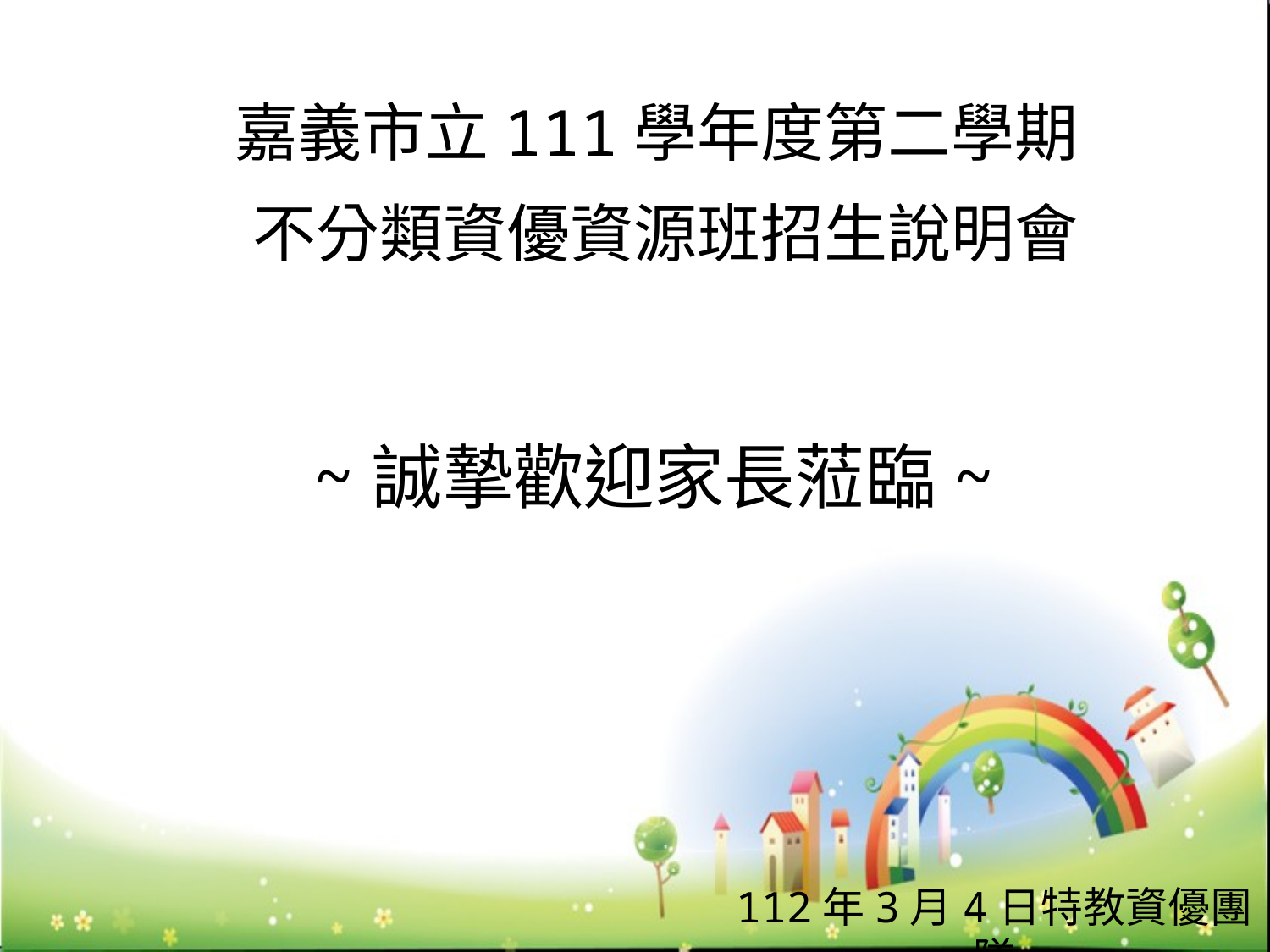

# 嘉義市立111學年度第二學期
不分類資優資源班招生說明會
~誠摯歡迎家長蒞臨~

112年3月4日特教資優團隊